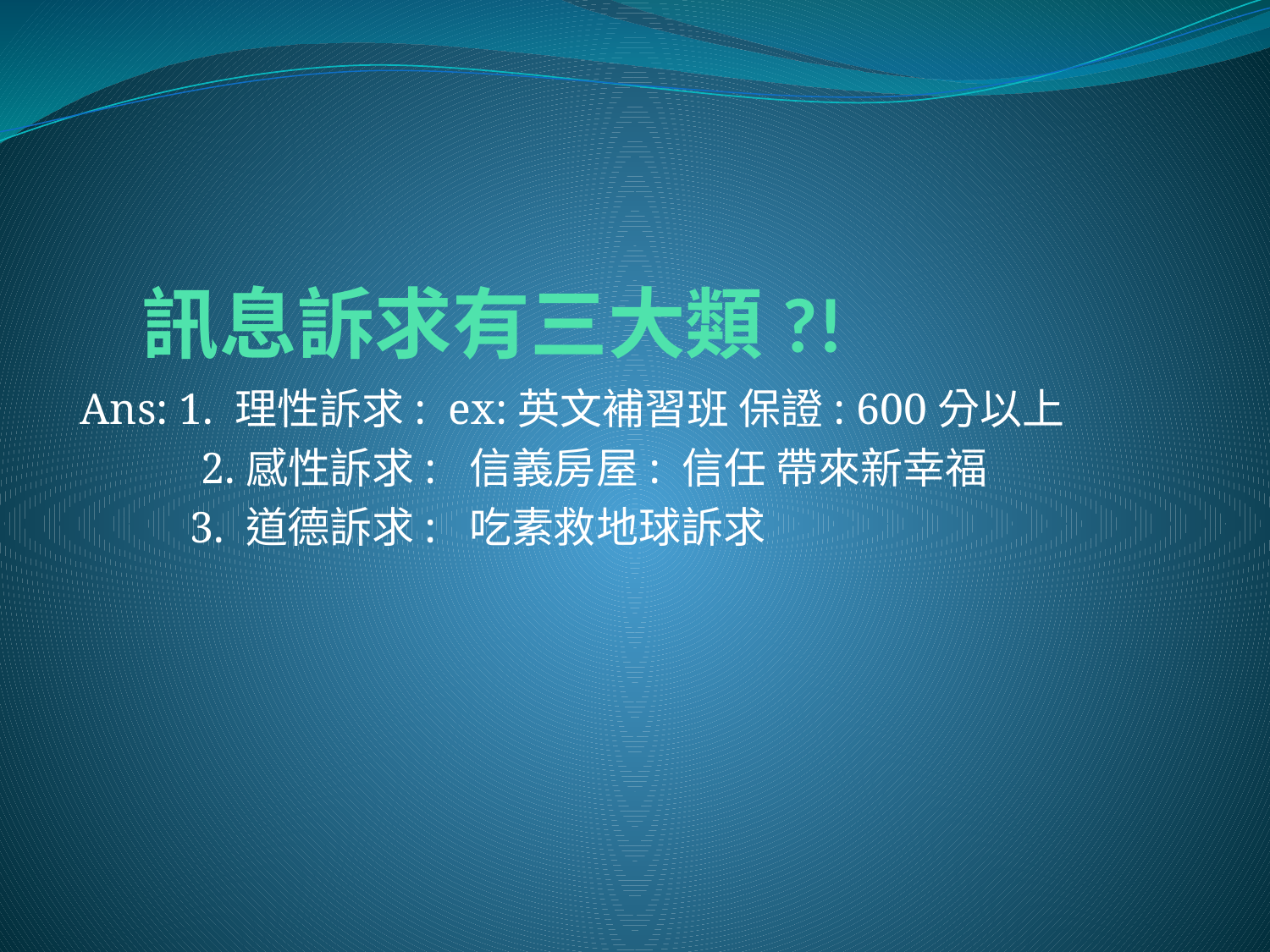

# 訊息訴求有三大類?!
Ans: 1. 理性訴求:  ex:英文補習班 保證: 600分以上
           2.感性訴求:  信義房屋: 信任 帶來新幸福
          3. 道德訴求:  吃素救地球訴求